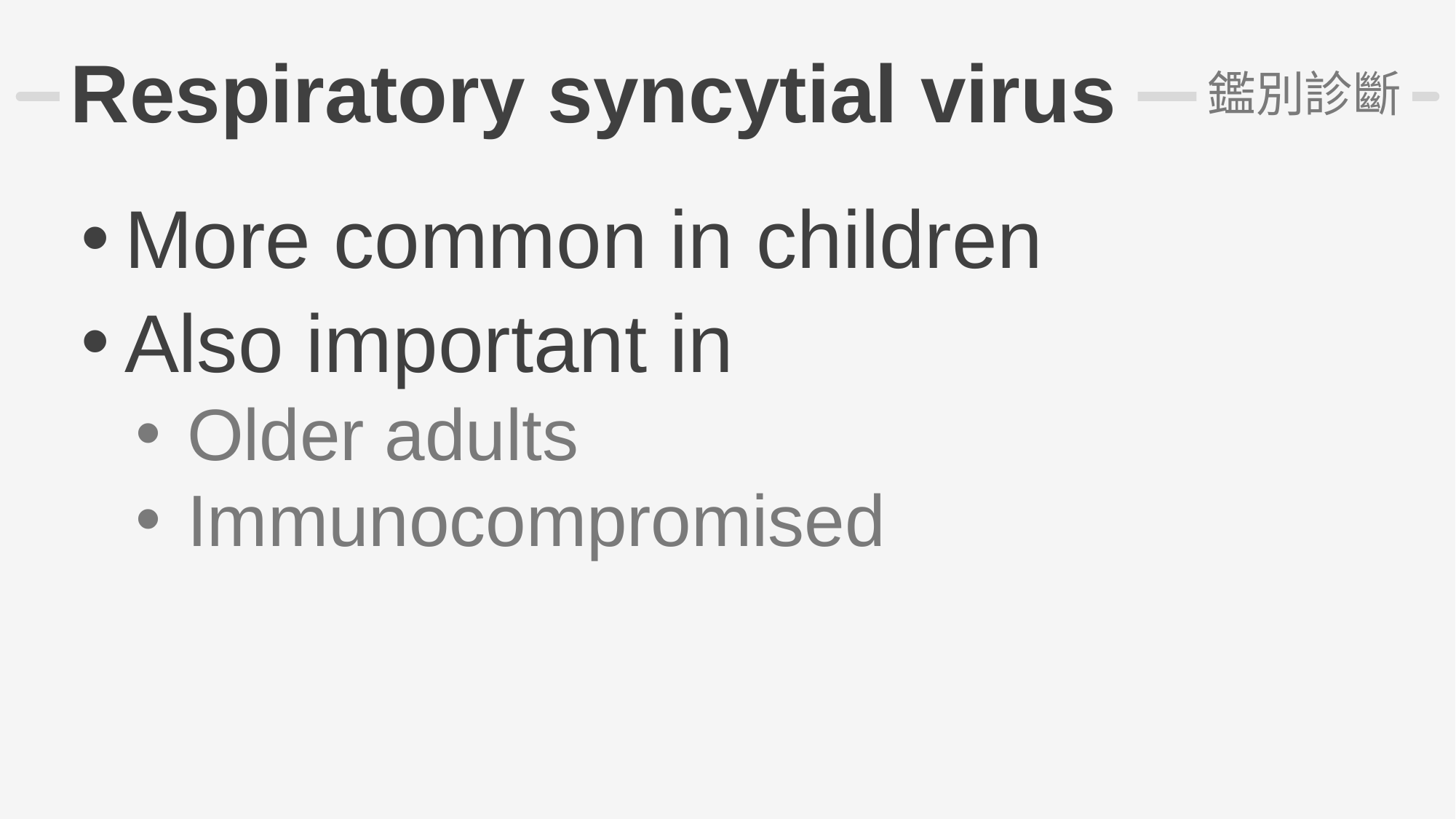

# Respiratory syncytial virus
鑑別診斷
More common in children
Also important in
 Older adults
 Immunocompromised